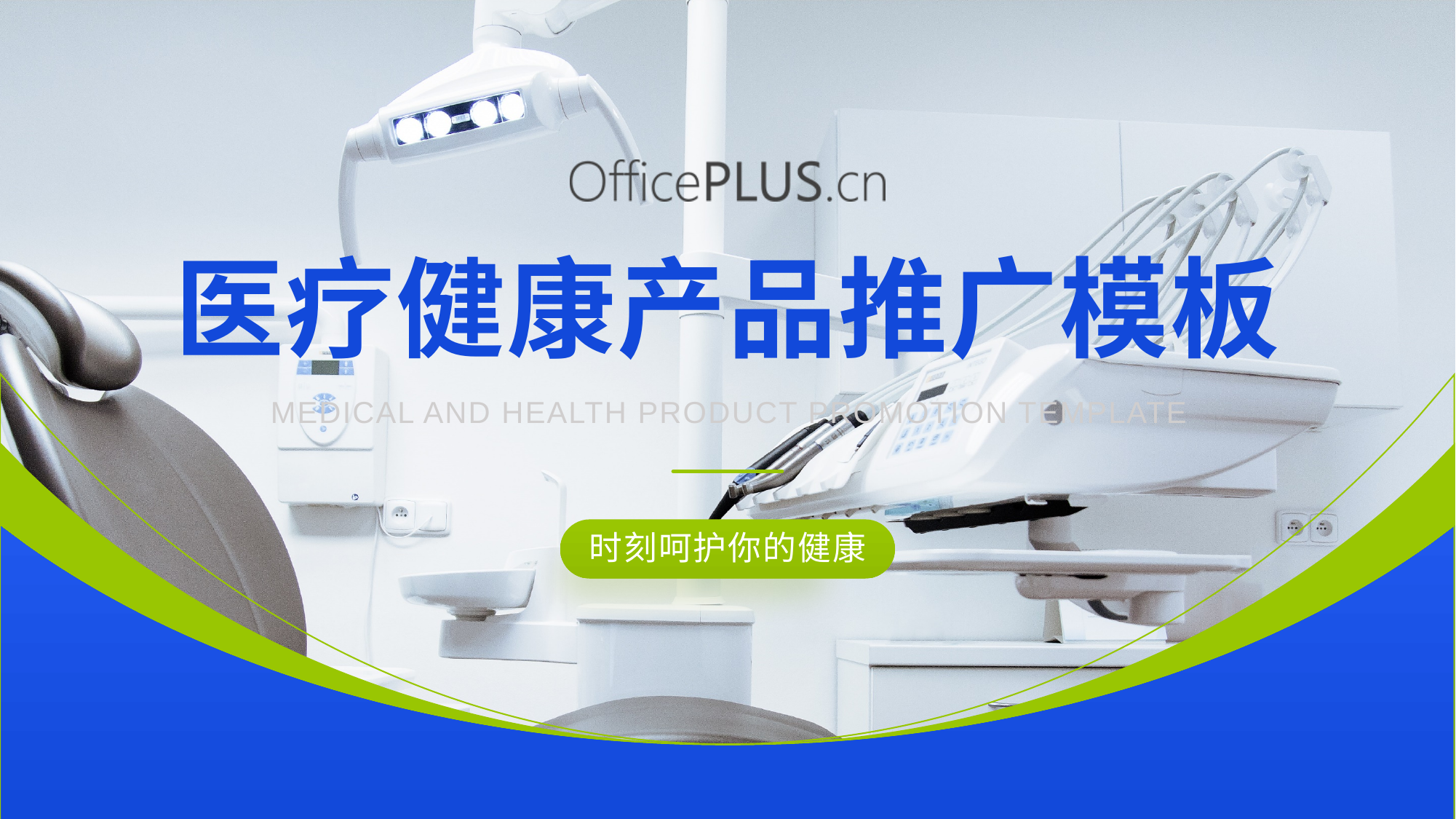

医疗健康产品推广模板
MEDICAL AND HEALTH PRODUCT PROMOTION TEMPLATE
时刻呵护你的健康